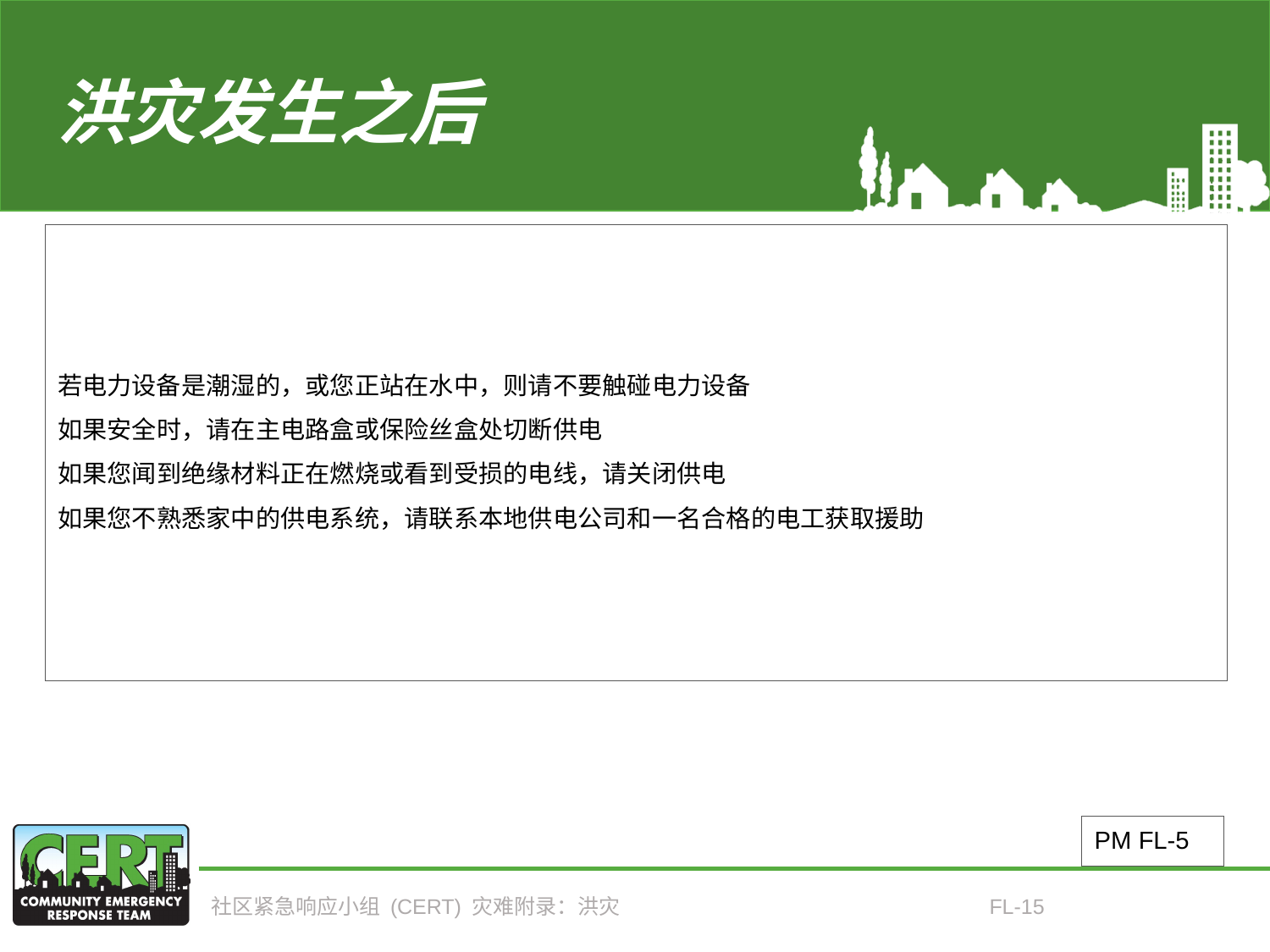

# 洪灾发生之后
若电力设备是潮湿的，或您正站在水中，则请不要触碰电力设备
如果安全时，请在主电路盒或保险丝盒处切断供电
如果您闻到绝缘材料正在燃烧或看到受损的电线，请关闭供电
如果您不熟悉家中的供电系统，请联系本地供电公司和一名合格的电工获取援助
PM FL-5
社区紧急响应小组 (CERT) 灾难附录：洪灾
FL-15